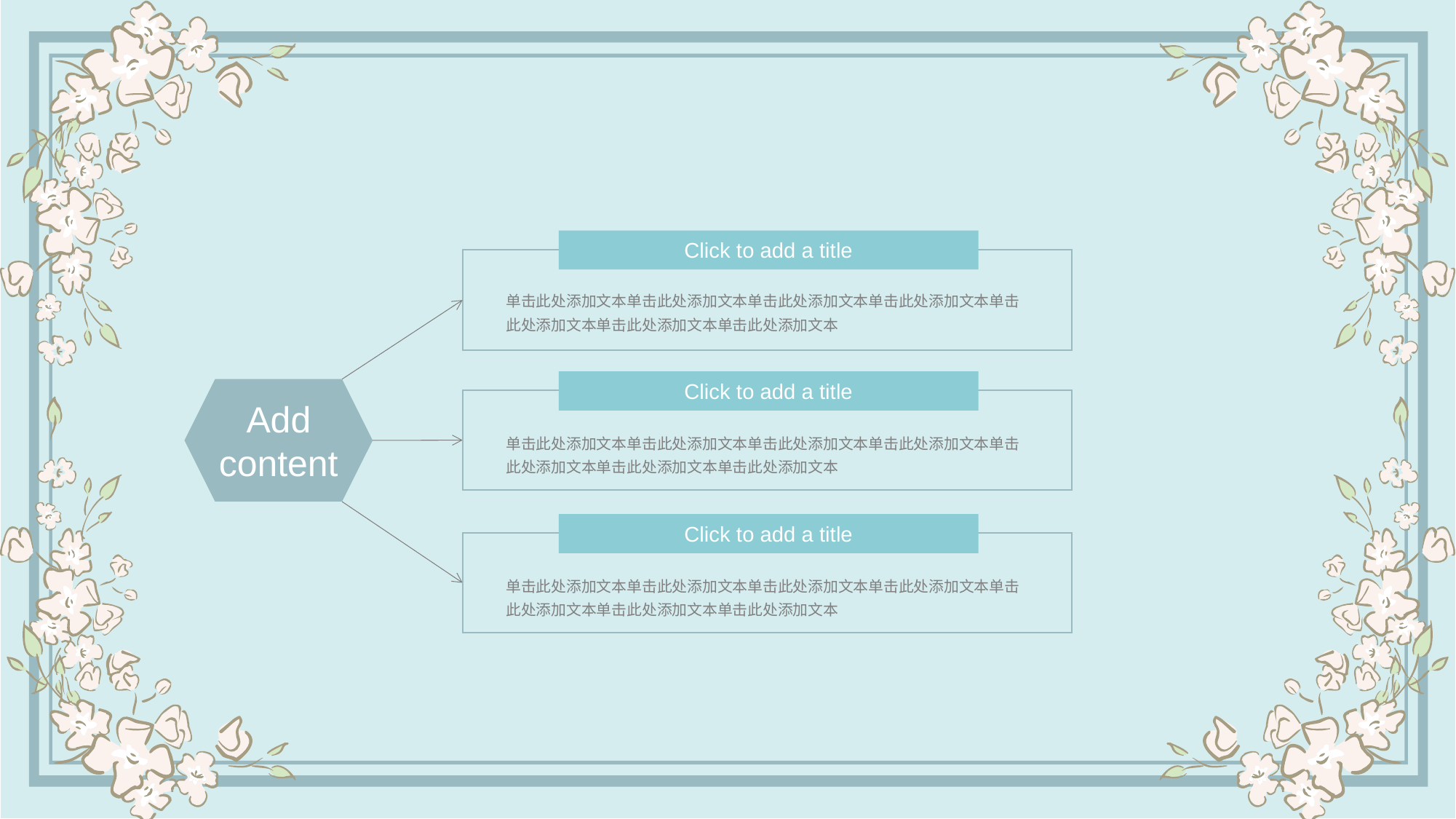

Click to add a title

单击此处添加文本单击此处添加文本单击此处添加文本单击此处添加文本单击此处添加文本单击此处添加文本单击此处添加文本
Click to add a title
Add content

单击此处添加文本单击此处添加文本单击此处添加文本单击此处添加文本单击此处添加文本单击此处添加文本单击此处添加文本
Click to add a title

单击此处添加文本单击此处添加文本单击此处添加文本单击此处添加文本单击此处添加文本单击此处添加文本单击此处添加文本